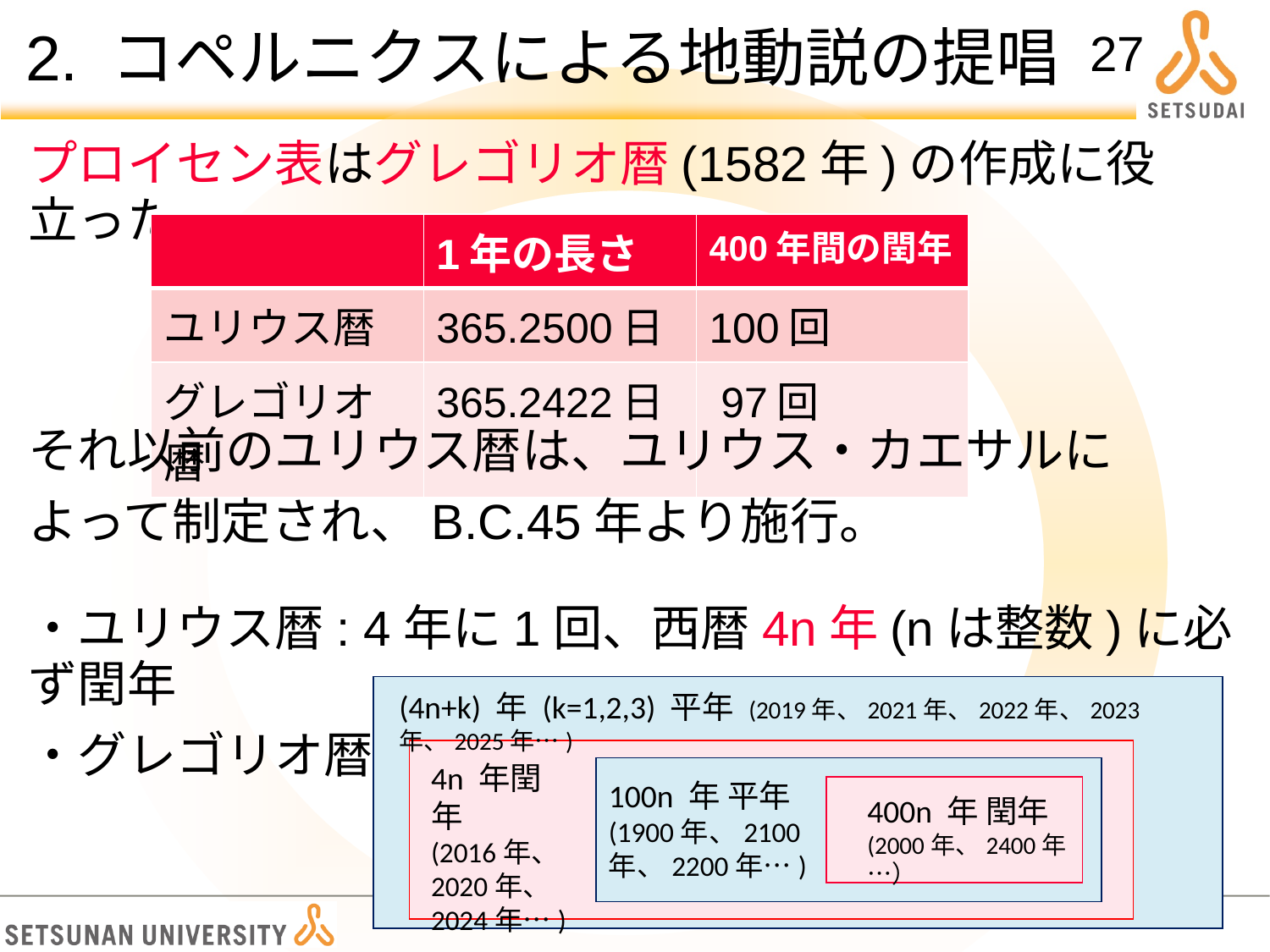

# 2. コペルニクスによる地動説の提唱
27
プロイセン表はグレゴリオ暦(1582年)の作成に役立った。
|  | 1年の長さ | 400年間の閏年 |
| --- | --- | --- |
| ユリウス暦 | 365.2500日 | 100回 |
| グレゴリオ暦 | 365.2422日 | 97回 |
それ以前のユリウス暦は、ユリウス・カエサルに
よって制定され、B.C.45年より施行。
・ユリウス暦: 4年に1回、西暦4n年(nは整数)に必ず閏年
・グレゴリオ暦:

(4n+k) 年 (k=1,2,3) 平年 (2019年、2021年、2022年、2023年、2025年…)

4n 年閏年
(2016年、2020年、
2024年…)

100n 年 平年
(1900年、2100年、2200年…)

400n 年 閏年
(2000年、2400年…）